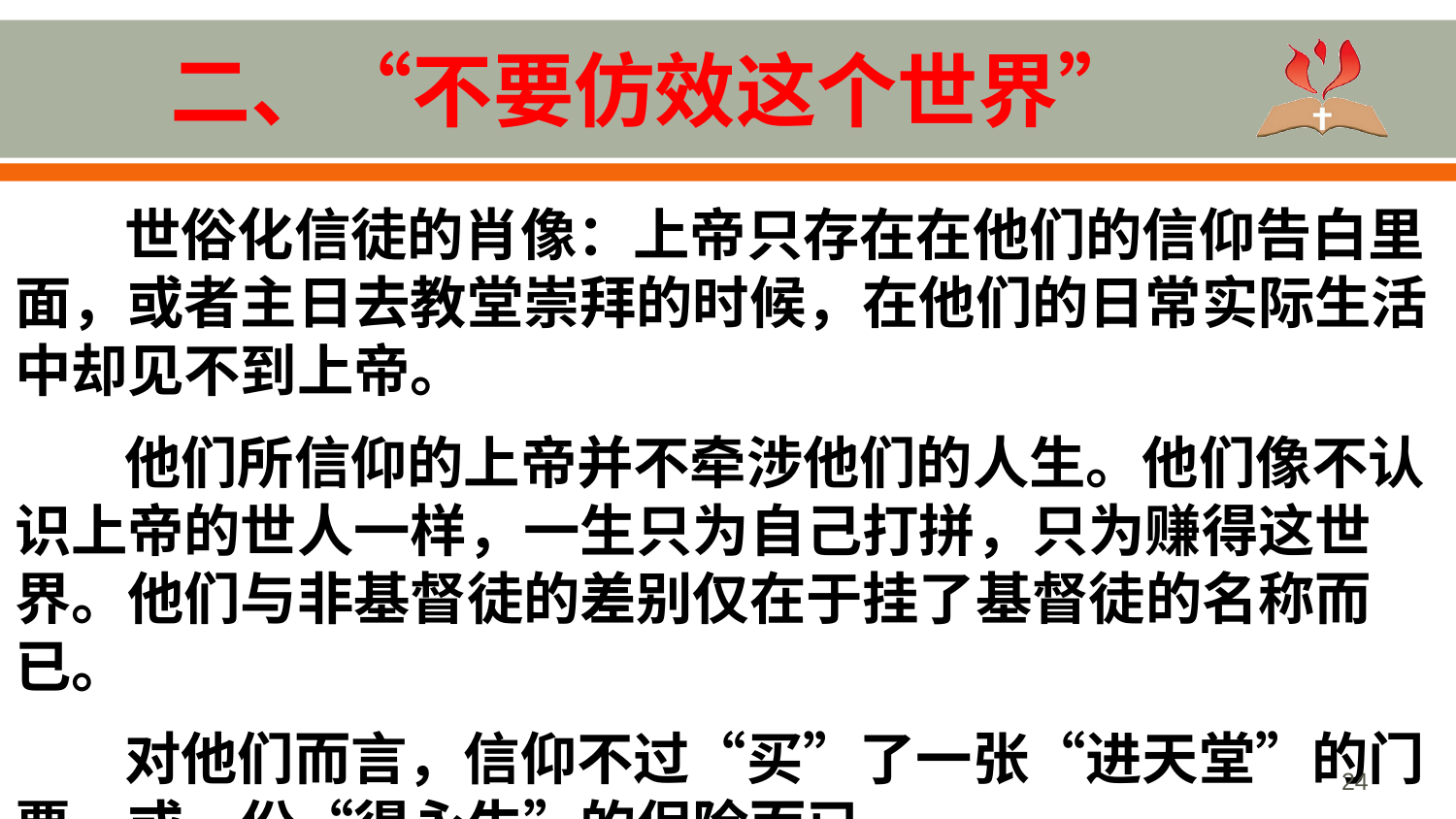

# 二、“不要仿效这个世界”
世俗化信徒的肖像：上帝只存在在他们的信仰告白里面，或者主日去教堂崇拜的时候，在他们的日常实际生活中却见不到上帝。
他们所信仰的上帝并不牵涉他们的人生。他们像不认识上帝的世人一样，一生只为自己打拼，只为赚得这世界。他们与非基督徒的差别仅在于挂了基督徒的名称而已。
对他们而言，信仰不过“买”了一张“进天堂”的门票、或一份“得永生”的保险而已。

24